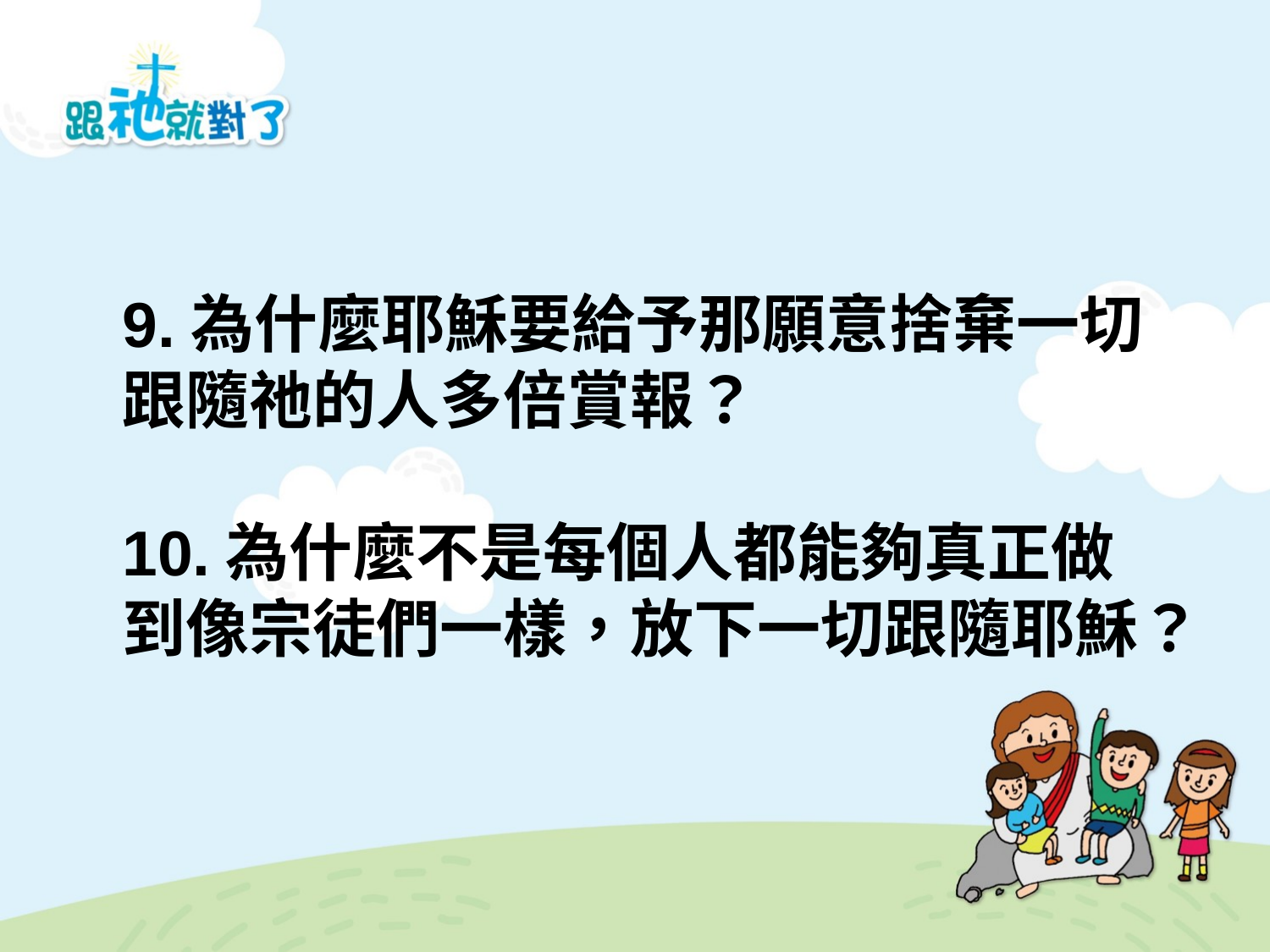

9.為什麼耶穌要給予那願意捨棄一切跟隨祂的人多倍賞報？

10.為什麼不是每個人都能夠真正做到像宗徒們一樣，放下一切跟隨耶穌？